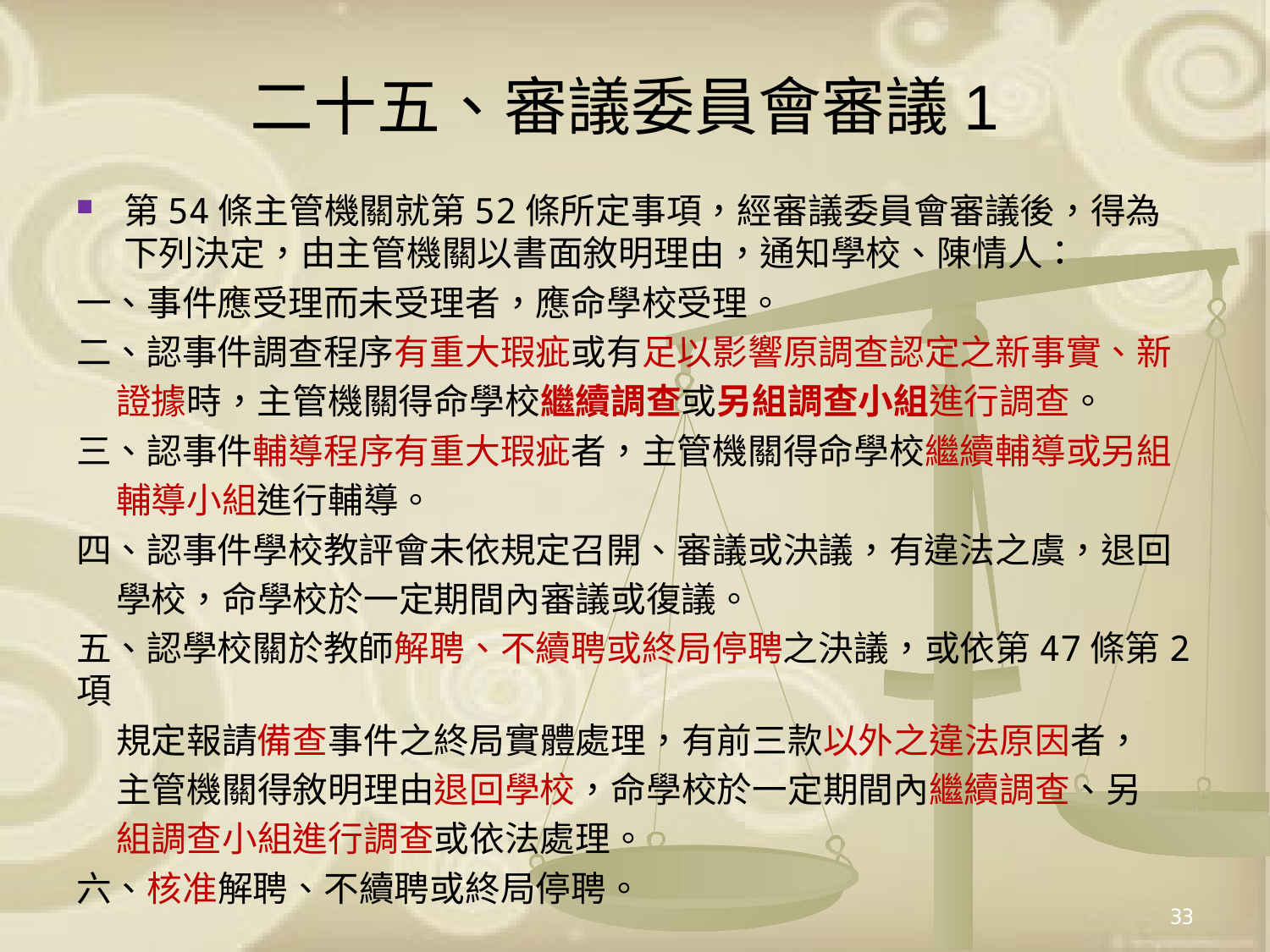

# 二十五、審議委員會審議1
第54條主管機關就第52條所定事項，經審議委員會審議後，得為下列決定，由主管機關以書面敘明理由，通知學校、陳情人：
一、事件應受理而未受理者，應命學校受理。
二、認事件調查程序有重大瑕疵或有足以影響原調查認定之新事實、新
    證據時，主管機關得命學校繼續調查或另組調查小組進行調查。
三、認事件輔導程序有重大瑕疵者，主管機關得命學校繼續輔導或另組
    輔導小組進行輔導。
四、認事件學校教評會未依規定召開、審議或決議，有違法之虞，退回
    學校，命學校於一定期間內審議或復議。
五、認學校關於教師解聘、不續聘或終局停聘之決議，或依第47條第2項
    規定報請備查事件之終局實體處理，有前三款以外之違法原因者，
    主管機關得敘明理由退回學校，命學校於一定期間內繼續調查、另
    組調查小組進行調查或依法處理。
六、核准解聘、不續聘或終局停聘。

33